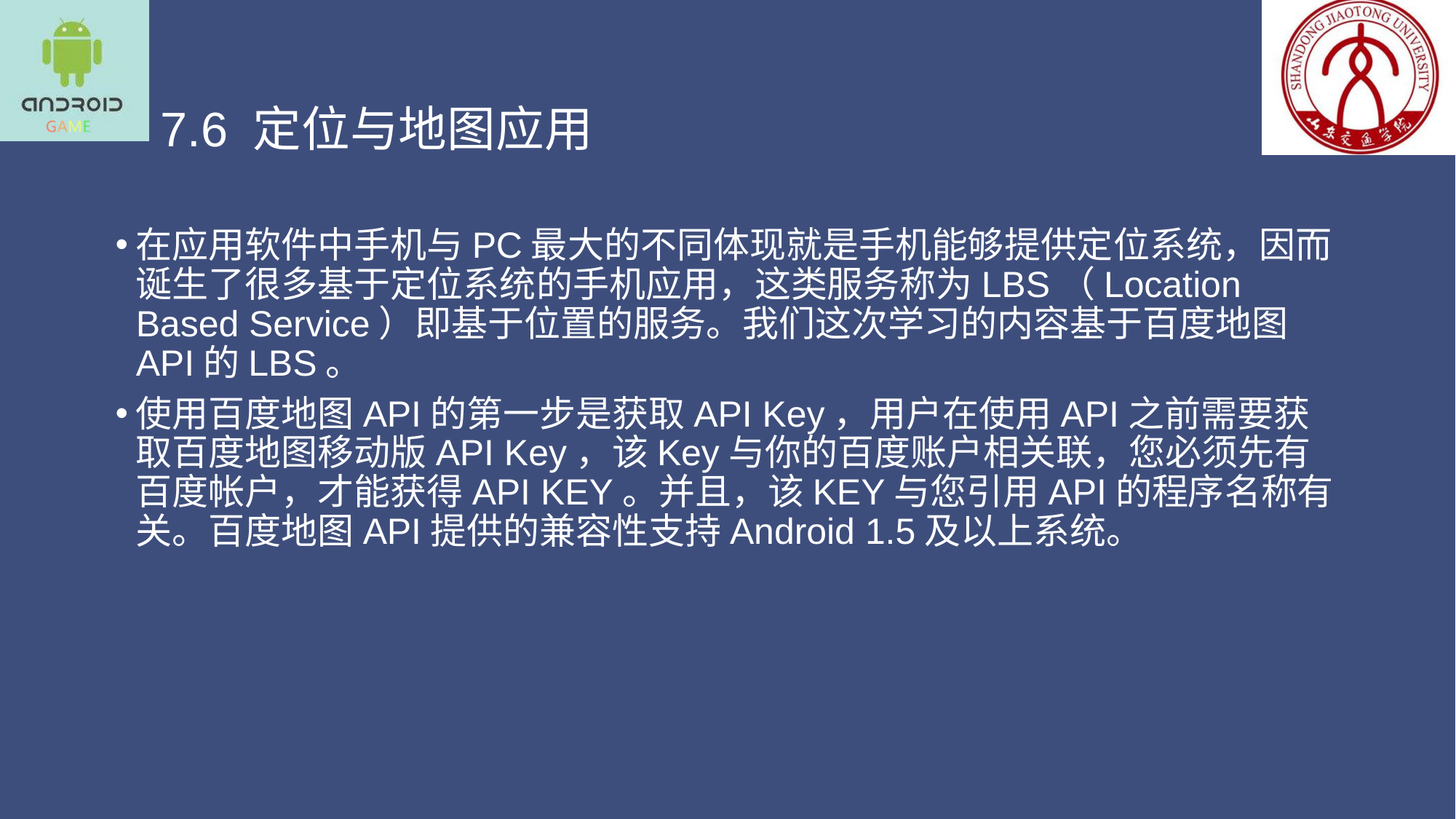

# 7.6 定位与地图应用
在应用软件中手机与PC最大的不同体现就是手机能够提供定位系统，因而诞生了很多基于定位系统的手机应用，这类服务称为LBS（Location Based Service）即基于位置的服务。我们这次学习的内容基于百度地图API的LBS。
使用百度地图API的第一步是获取API Key，用户在使用API之前需要获取百度地图移动版API Key，该Key与你的百度账户相关联，您必须先有百度帐户，才能获得API KEY。并且，该KEY与您引用API的程序名称有关。百度地图API提供的兼容性支持Android 1.5及以上系统。